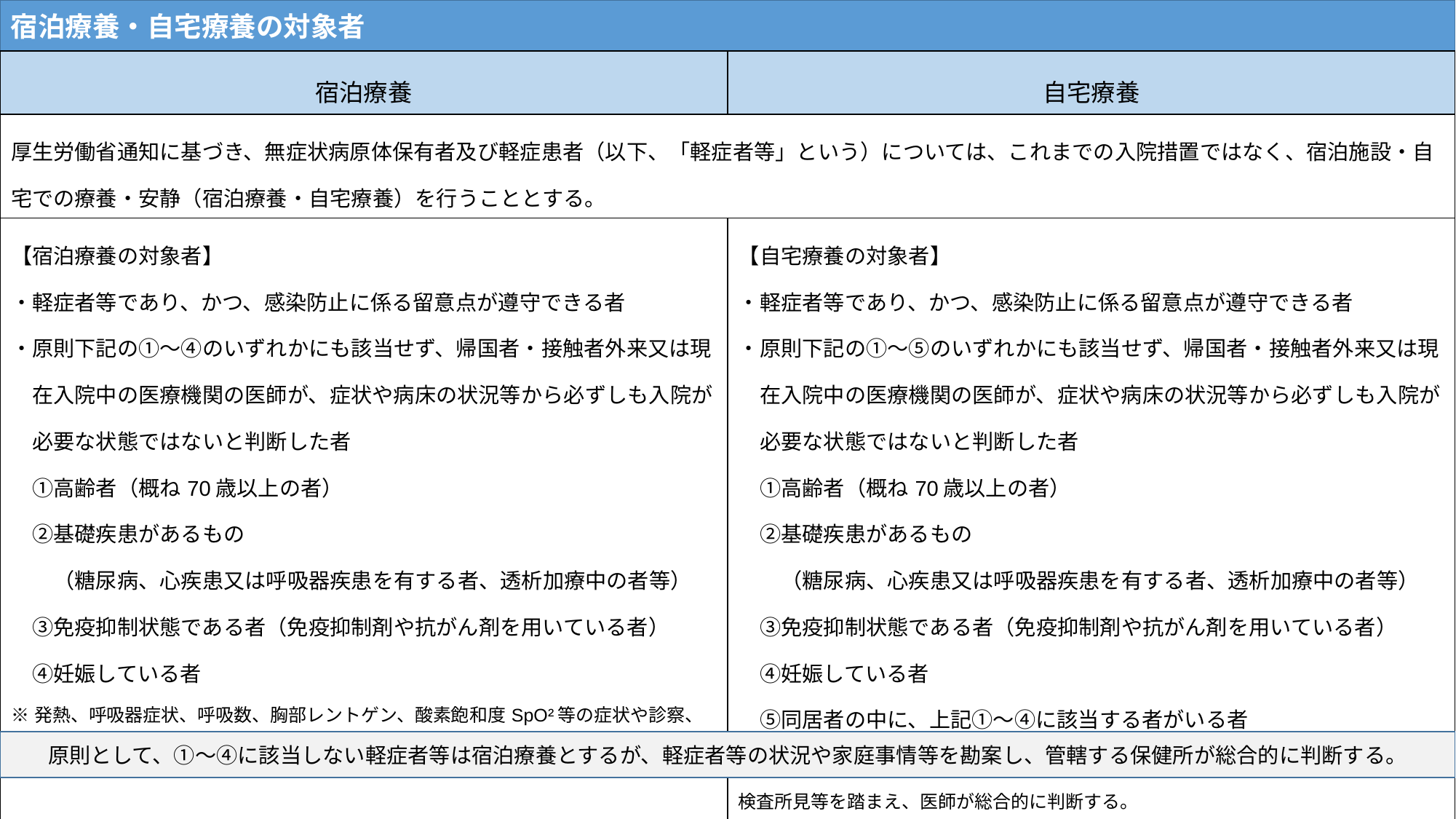

宿泊療養・自宅療養の対象者
| 宿泊療養 | 自宅療養 |
| --- | --- |
| 厚生労働省通知に基づき、無症状病原体保有者及び軽症患者（以下、「軽症者等」という）については、これまでの入院措置ではなく、宿泊施設・自宅での療養・安静（宿泊療養・自宅療養）を行うこととする。 |  |
| 【宿泊療養の対象者】 ・軽症者等であり、かつ、感染防止に係る留意点が遵守できる者 ・原則下記の①～④のいずれかにも該当せず、帰国者・接触者外来又は現 　在入院中の医療機関の医師が、症状や病床の状況等から必ずしも入院が 　必要な状態ではないと判断した者 　①高齢者（概ね70歳以上の者） 　②基礎疾患があるもの 　　（糖尿病、心疾患又は呼吸器疾患を有する者、透析加療中の者等） 　③免疫抑制状態である者（免疫抑制剤や抗がん剤を用いている者） 　④妊娠している者 ※発熱、呼吸器症状、呼吸数、胸部レントゲン、酸素飽和度SpO²等の症状や診察、検査所見等を踏まえ、医師が総合的に判断する。 | 【自宅療養の対象者】 ・軽症者等であり、かつ、感染防止に係る留意点が遵守できる者 ・原則下記の①～⑤のいずれかにも該当せず、帰国者・接触者外来又は現 　在入院中の医療機関の医師が、症状や病床の状況等から必ずしも入院が 　必要な状態ではないと判断した者 　①高齢者（概ね70歳以上の者） 　②基礎疾患があるもの 　　（糖尿病、心疾患又は呼吸器疾患を有する者、透析加療中の者等） 　③免疫抑制状態である者（免疫抑制剤や抗がん剤を用いている者） 　④妊娠している者 　⑤同居者の中に、上記①～④に該当する者がいる者 ※発熱、呼吸器症状、呼吸数、胸部レントゲン、酸素飽和度SpO²等の症状や診察、検査所見等を踏まえ、医師が総合的に判断する。 |

原則として、①～④に該当しない軽症者等は宿泊療養とするが、軽症者等の状況や家庭事情等を勘案し、管轄する保健所が総合的に判断する。

2